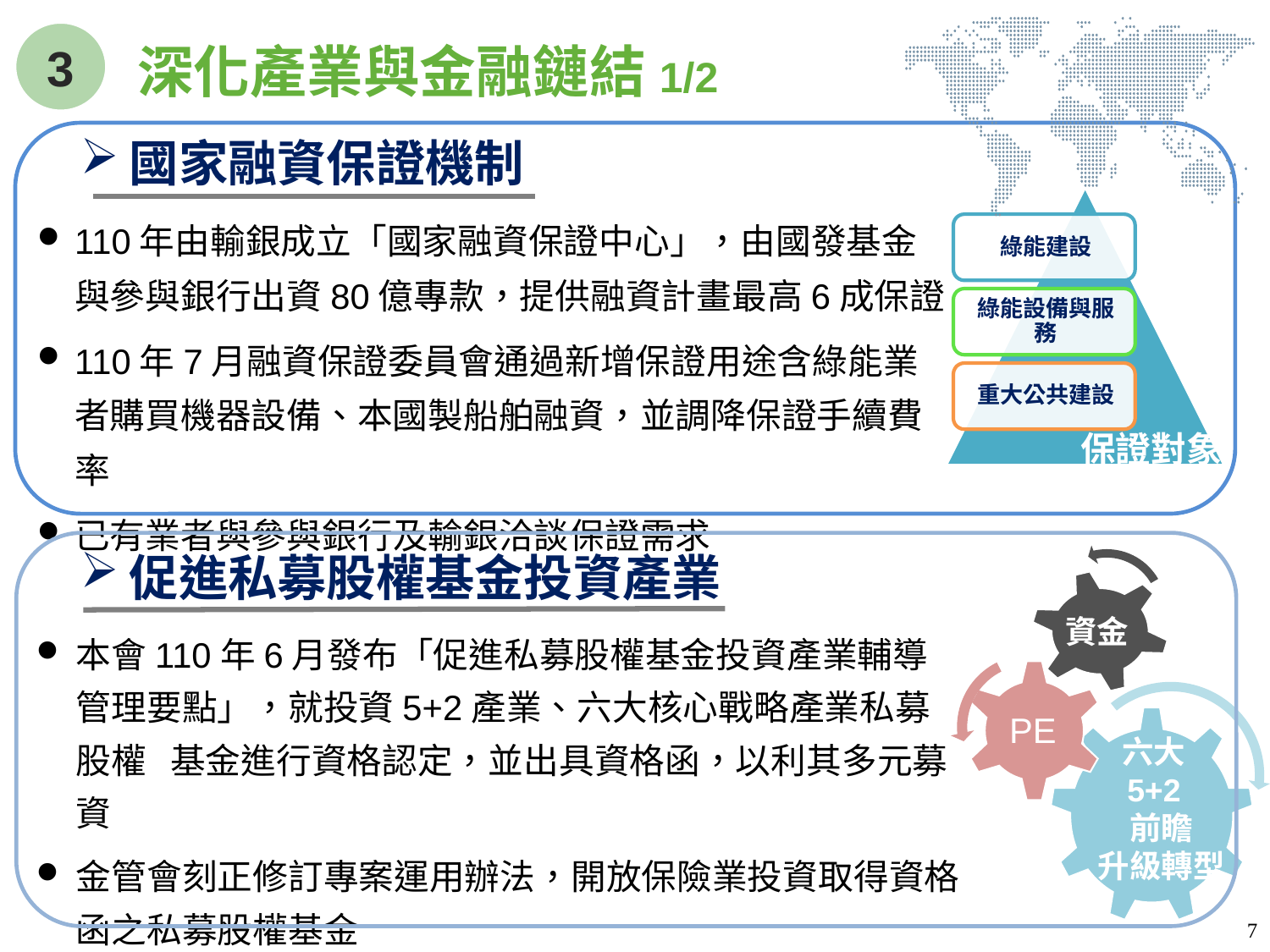

3
深化產業與金融鏈結1/2

國家融資保證機制
綠能建設
綠能設備與服務
重大公共建設
110年由輸銀成立「國家融資保證中心」，由國發基金 與參與銀行出資80億專款，提供融資計畫最高6成保證
110年7月融資保證委員會通過新增保證用途含綠能業者購買機器設備、本國製船舶融資，並調降保證手續費率
已有業者與參與銀行及輸銀洽談保證需求
保證對象

促進私募股權基金投資產業

資金
本會110年6月發布「促進私募股權基金投資產業輔導管理要點」，就投資5+2產業、六大核心戰略產業私募股權   基金進行資格認定，並出具資格函，以利其多元募資
金管會刻正修訂專案運用辦法，開放保險業投資取得資格函之私募股權基金

PE

六大
5+2
 前瞻
 升級轉型